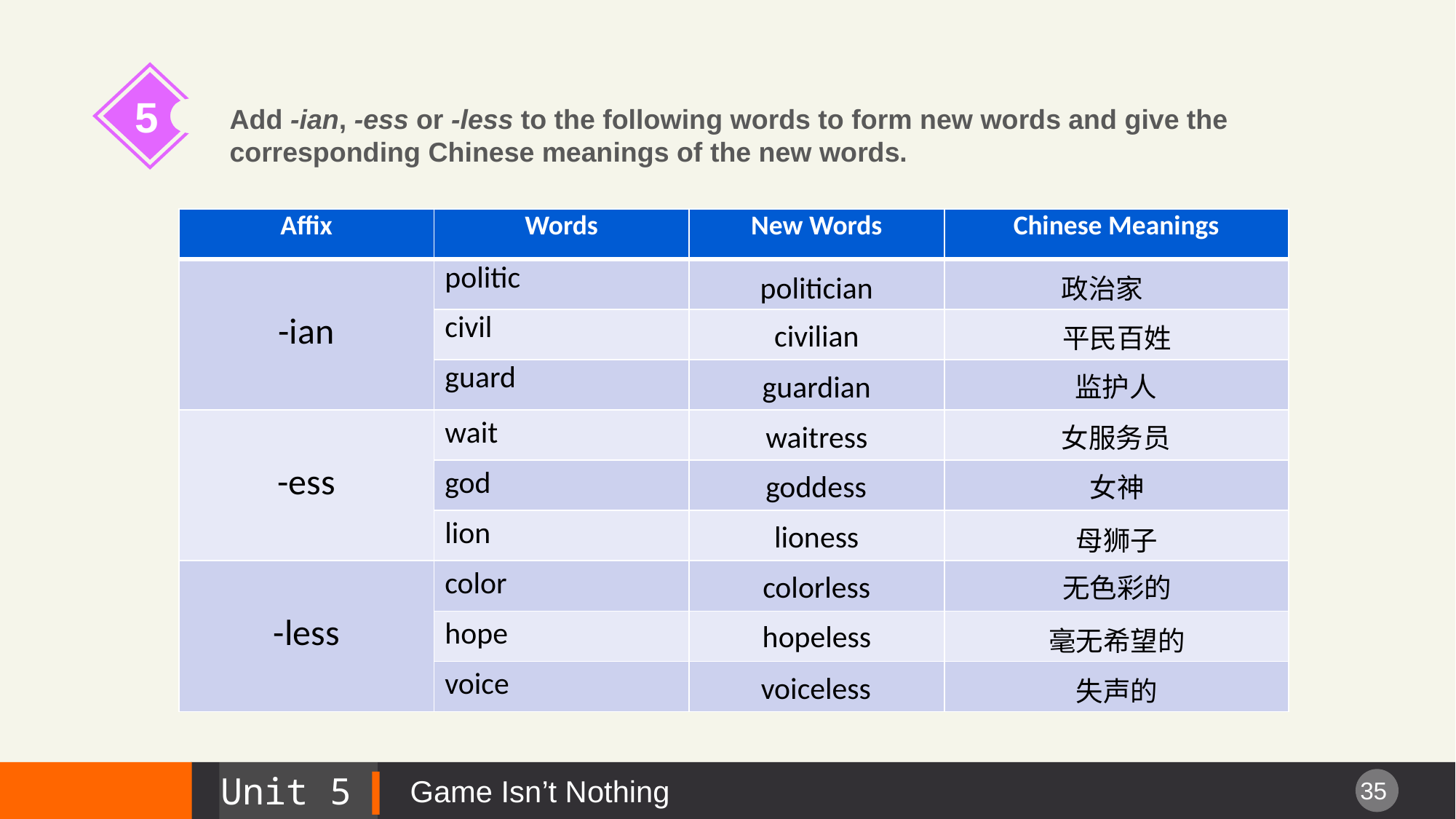

5
Add -ian, -ess or -less to the following words to form new words and give the
corresponding Chinese meanings of the new words.
| Affix | Words | New Words | Chinese Meanings |
| --- | --- | --- | --- |
| -ian | politic |  |  |
|  | civil |  |  |
|  | guard |  |  |
| -ess | wait |  |  |
|  | god |  |  |
|  | lion |  |  |
| -less | color |  |  |
|  | hope |  |  |
|  | voice |  |  |
politician
政治家
civilian
平民百姓
监护人
guardian
waitress
女服务员
女神
goddess
lioness
母狮子
colorless
无色彩的
hopeless
毫无希望的
voiceless
失声的